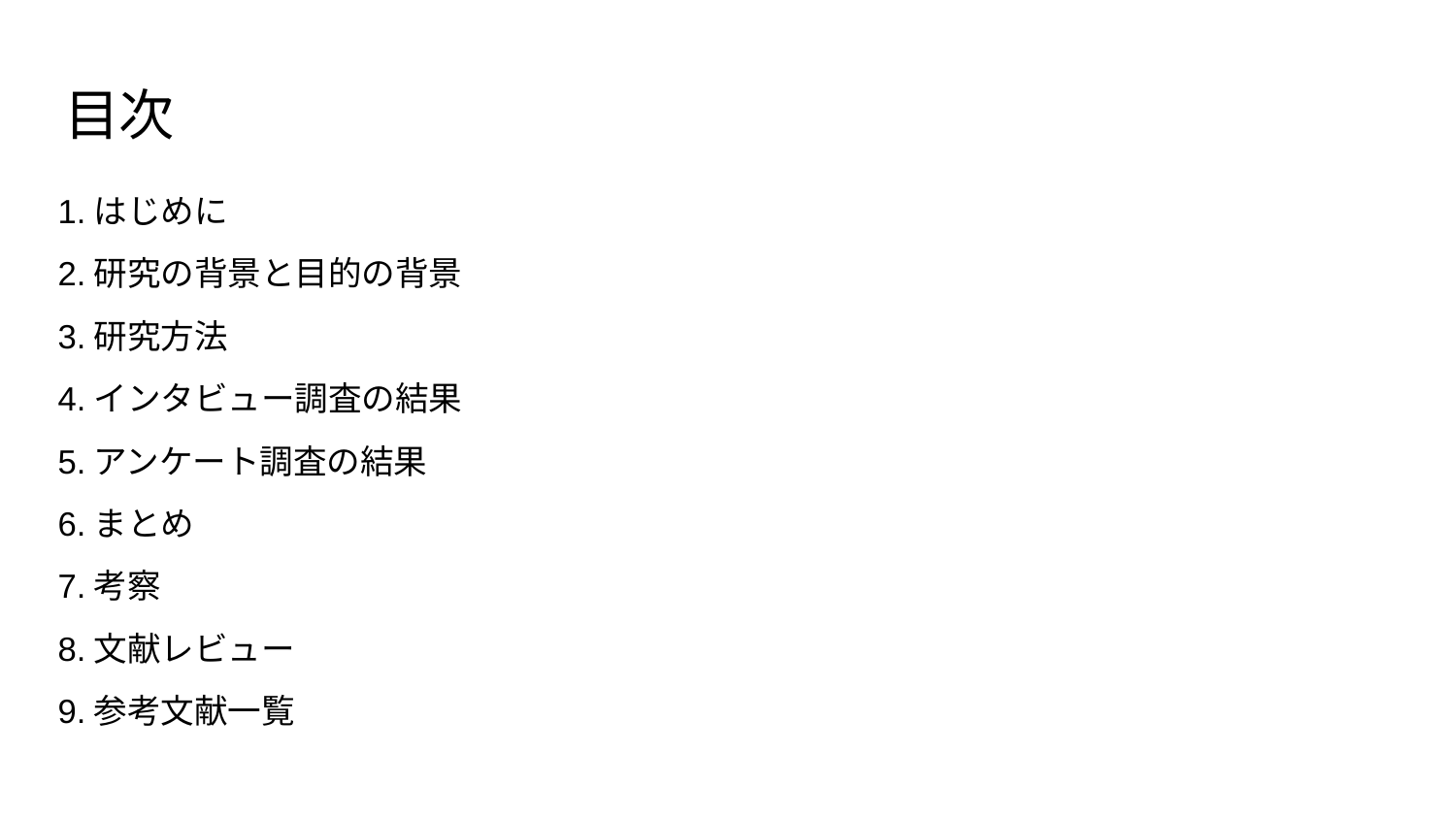

# 目次

1.はじめに
2.研究の背景と目的の背景
3.研究方法
4.インタビュー調査の結果
5.アンケート調査の結果
6.まとめ
7.考察
8.文献レビュー
9.参考文献一覧